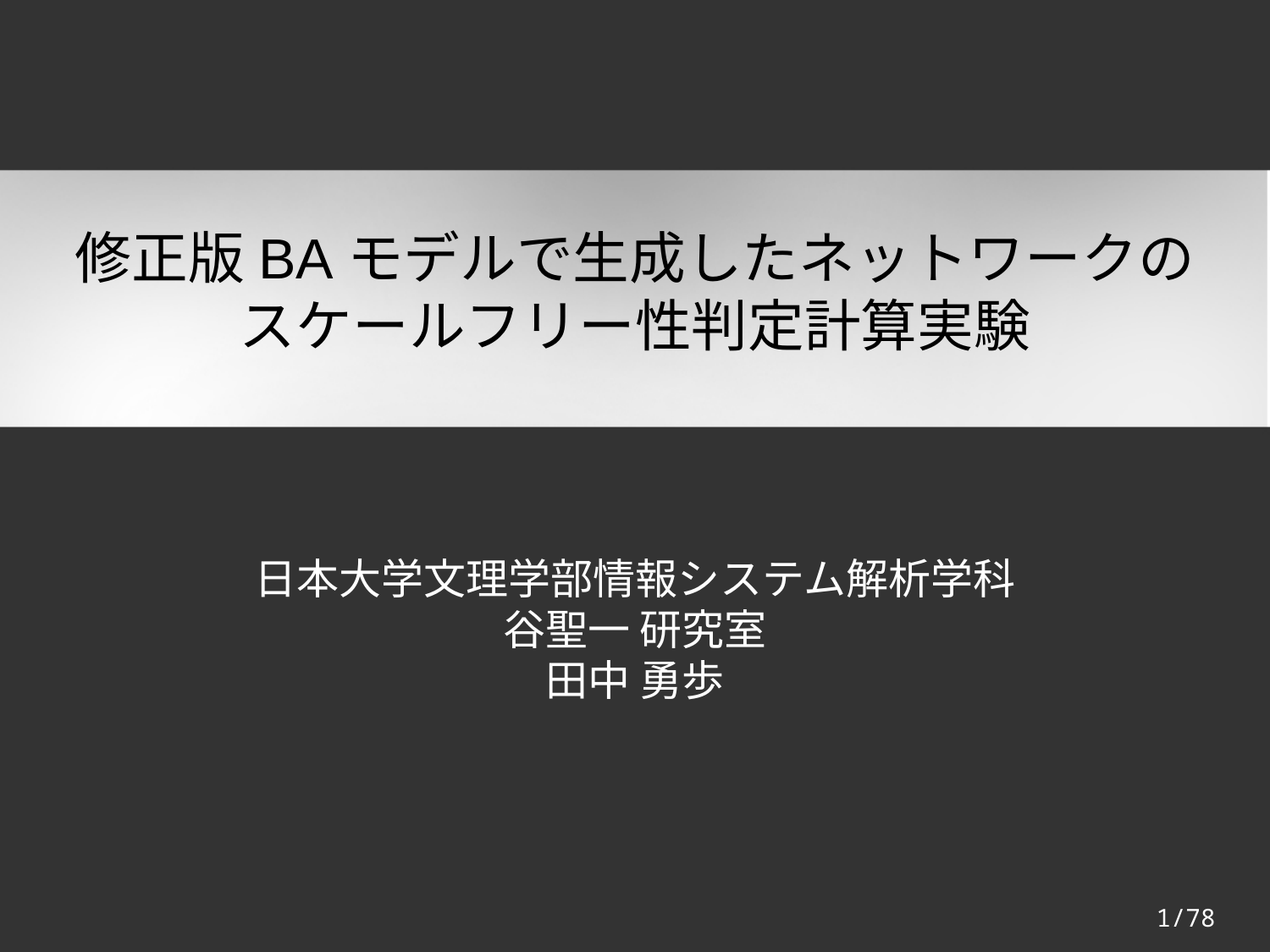

修正版BAモデルで生成したネットワークの
スケールフリー性判定計算実験
日本大学文理学部情報システム解析学科
谷聖一 研究室
田中 勇歩
1/78